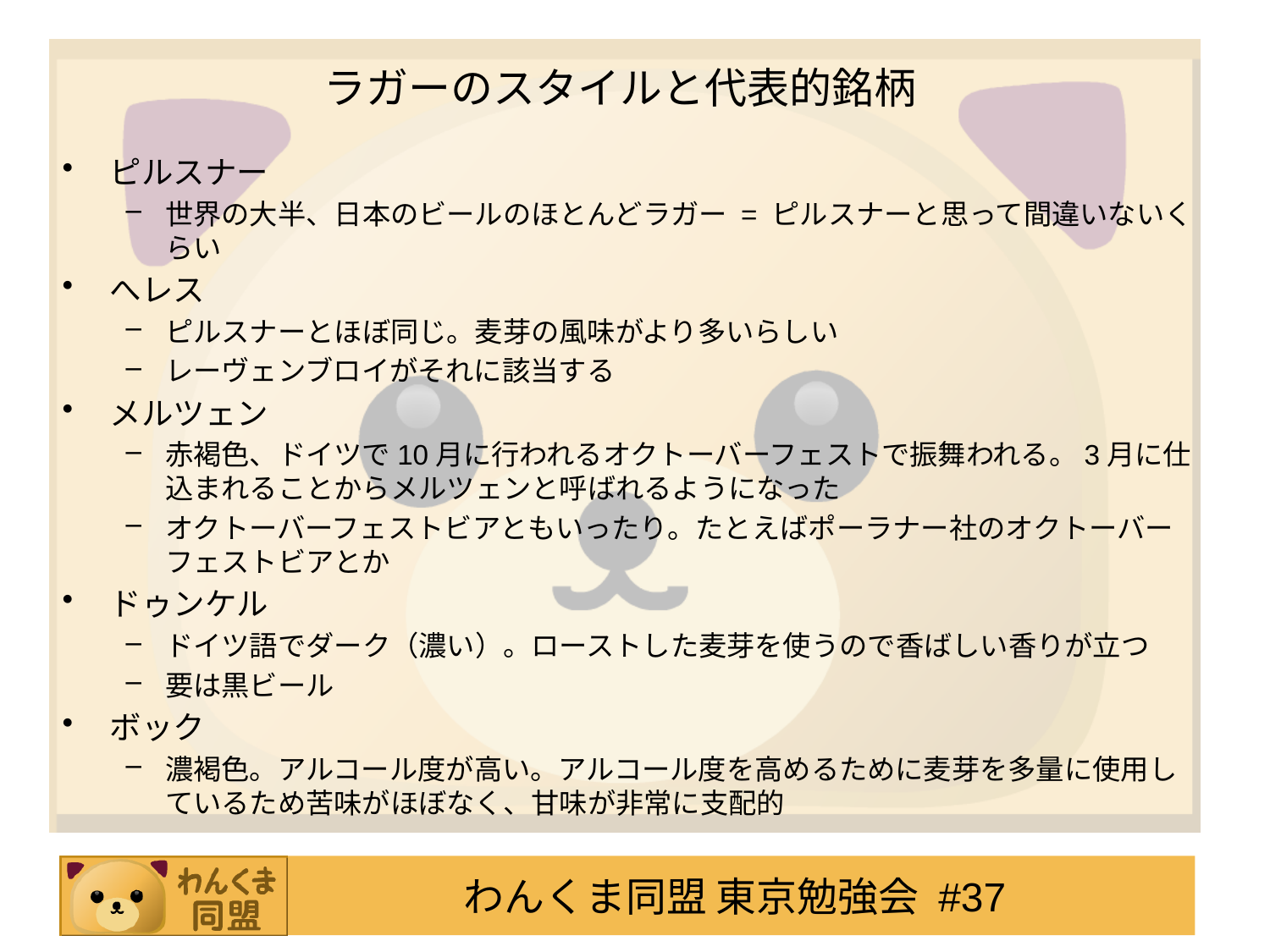

# ラガーのスタイルと代表的銘柄
ピルスナー
世界の大半、日本のビールのほとんどラガー = ピルスナーと思って間違いないくらい
へレス
ピルスナーとほぼ同じ。麦芽の風味がより多いらしい
レーヴェンブロイがそれに該当する
メルツェン
赤褐色、ドイツで10月に行われるオクトーバーフェストで振舞われる。3月に仕込まれることからメルツェンと呼ばれるようになった
オクトーバーフェストビアともいったり。たとえばポーラナー社のオクトーバーフェストビアとか
ドゥンケル
ドイツ語でダーク（濃い）。ローストした麦芽を使うので香ばしい香りが立つ
要は黒ビール
ボック
濃褐色。アルコール度が高い。アルコール度を高めるために麦芽を多量に使用しているため苦味がほぼなく、甘味が非常に支配的